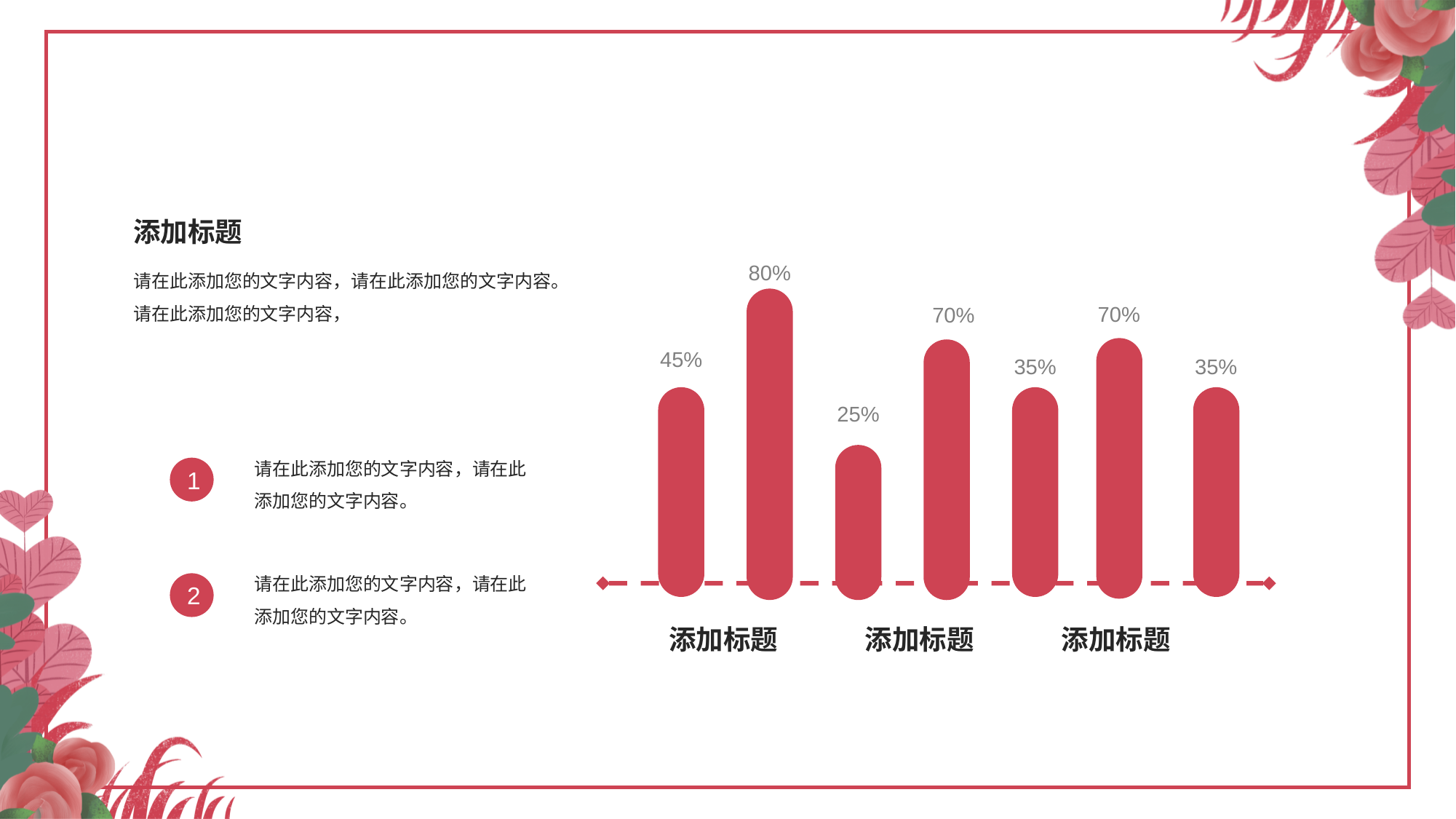

添加标题
80%
请在此添加您的文字内容，请在此添加您的文字内容。请在此添加您的文字内容，

70%
70%
45%

35%
35%

25%
请在此添加您的文字内容，请在此添加您的文字内容。

1
请在此添加您的文字内容，请在此添加您的文字内容。
2

添加标题
添加标题
添加标题